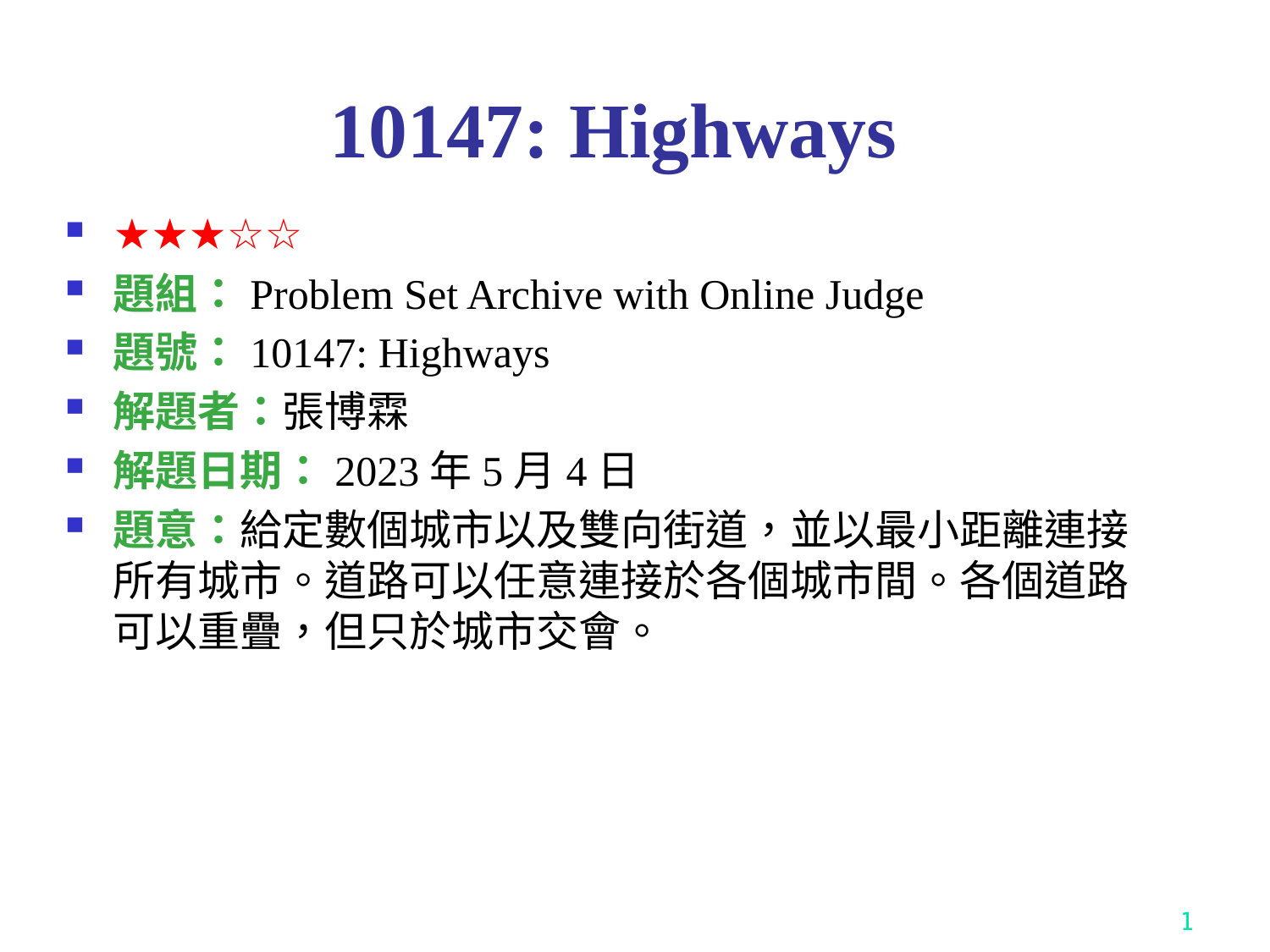

# 10147: Highways
★★★☆☆
題組：Problem Set Archive with Online Judge
題號：10147: Highways
解題者：張博霖
解題日期：2023年5月4日
題意：給定數個城市以及雙向街道，並以最小距離連接所有城市。道路可以任意連接於各個城市間。各個道路可以重疊，但只於城市交會。
1